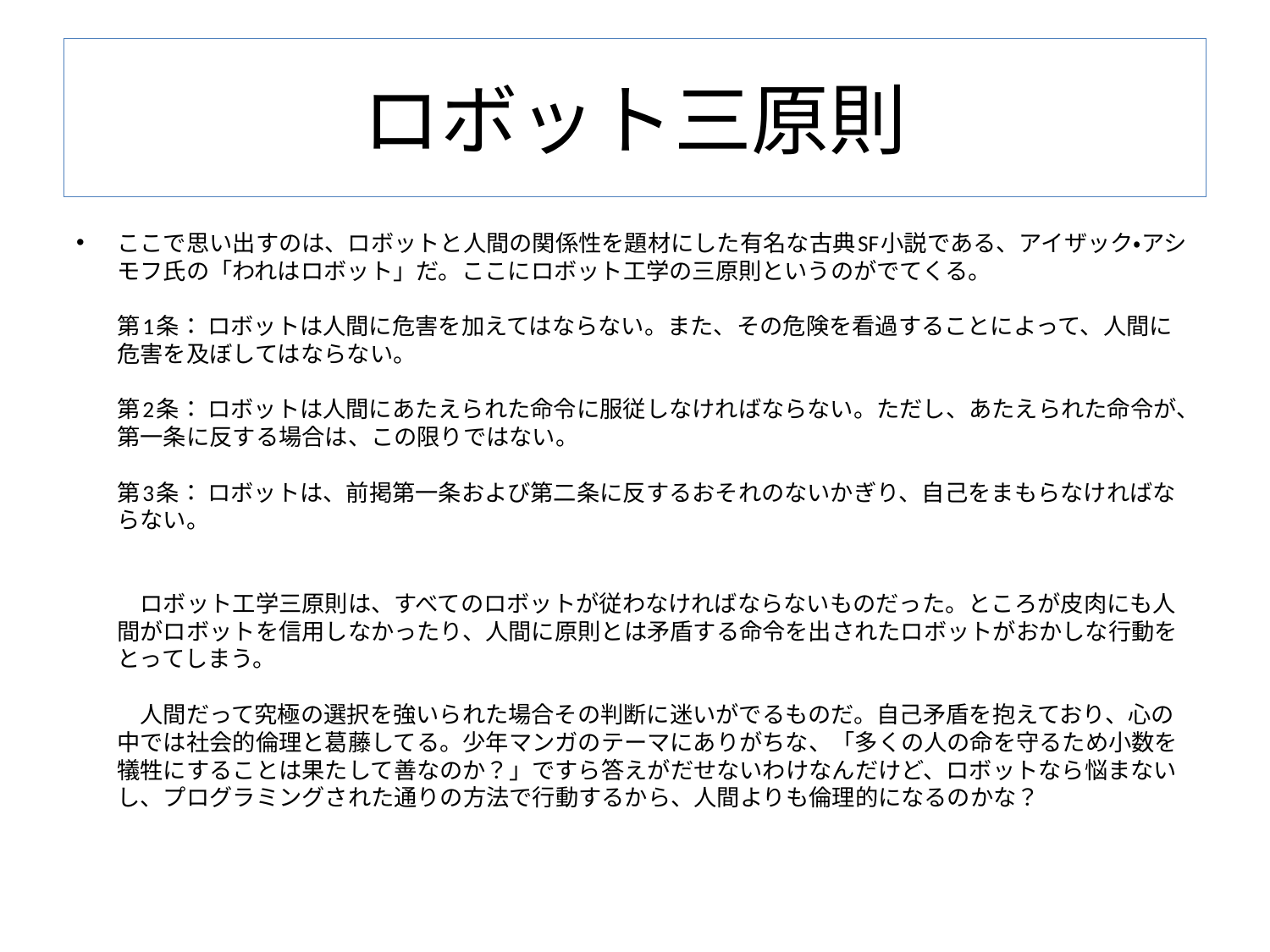

# ロボット三原則
ここで思い出すのは、ロボットと人間の関係性を題材にした有名な古典SF小説である、アイザック・アシモフ氏の「われはロボット」だ。ここにロボット工学の三原則というのがでてくる。
第1条： ロボットは人間に危害を加えてはならない。また、その危険を看過することによって、人間に危害を及ぼしてはならない。
第2条： ロボットは人間にあたえられた命令に服従しなければならない。ただし、あたえられた命令が、第一条に反する場合は、この限りではない。
第3条： ロボットは、前掲第一条および第二条に反するおそれのないかぎり、自己をまもらなければならない。
　ロボット工学三原則は、すべてのロボットが従わなければならないものだった。ところが皮肉にも人間がロボットを信用しなかったり、人間に原則とは矛盾する命令を出されたロボットがおかしな行動をとってしまう。
　人間だって究極の選択を強いられた場合その判断に迷いがでるものだ。自己矛盾を抱えており、心の中では社会的倫理と葛藤してる。少年マンガのテーマにありがちな、「多くの人の命を守るため小数を犠牲にすることは果たして善なのか？」ですら答えがだせないわけなんだけど、ロボットなら悩まないし、プログラミングされた通りの方法で行動するから、人間よりも倫理的になるのかな？